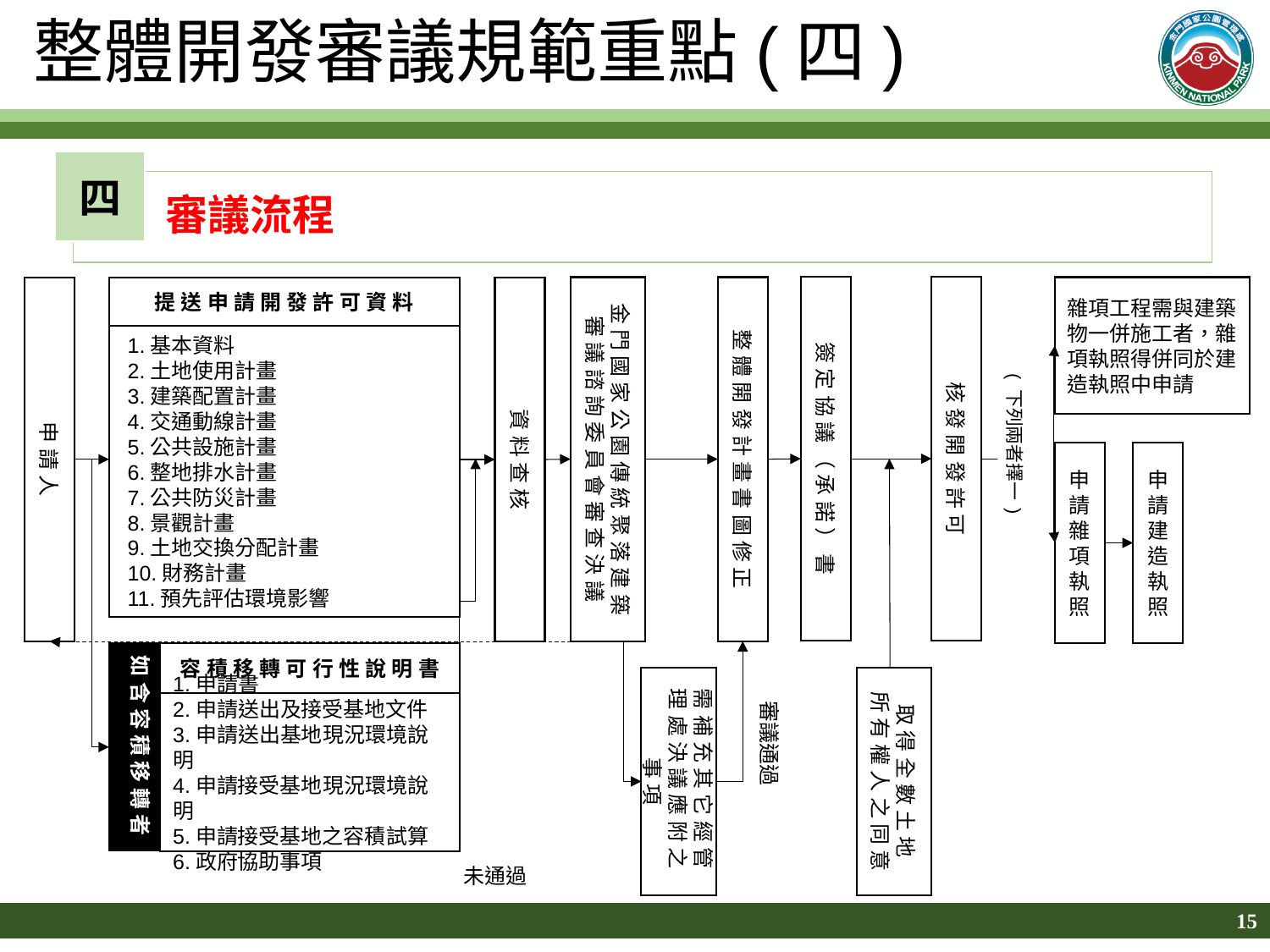

整體開發審議規範重點(四)
四
審議流程
金門國家公園傳統聚落建築
審議諮詢委員會審查決議
整體開發計畫書圖修正
簽定協議（承諾）書
核發開發許可
雜項工程需與建築物一併施工者，雜項執照得併同於建造執照中申請
申請人
資料查核
提送申請開發許可資料
 1.基本資料
 2.土地使用計畫
 3.建築配置計畫
 4.交通動線計畫
 5.公共設施計畫
 6.整地排水計畫
 7.公共防災計畫
 8.景觀計畫
 9.土地交換分配計畫
 10.財務計畫
 11.預先評估環境影響
( 下列兩者擇一 )
申請雜項執照
申請建造執照
如含容積移轉者
容積移轉可行性說明書
1.申請書
2.申請送出及接受基地文件
3.申請送出基地現況環境說明
4.申請接受基地現況環境說明
5.申請接受基地之容積試算
6.政府協助事項
需補充其它經管理處決議應附之事項
取得全數土地
所有權人之同意
審議通過
未通過
15